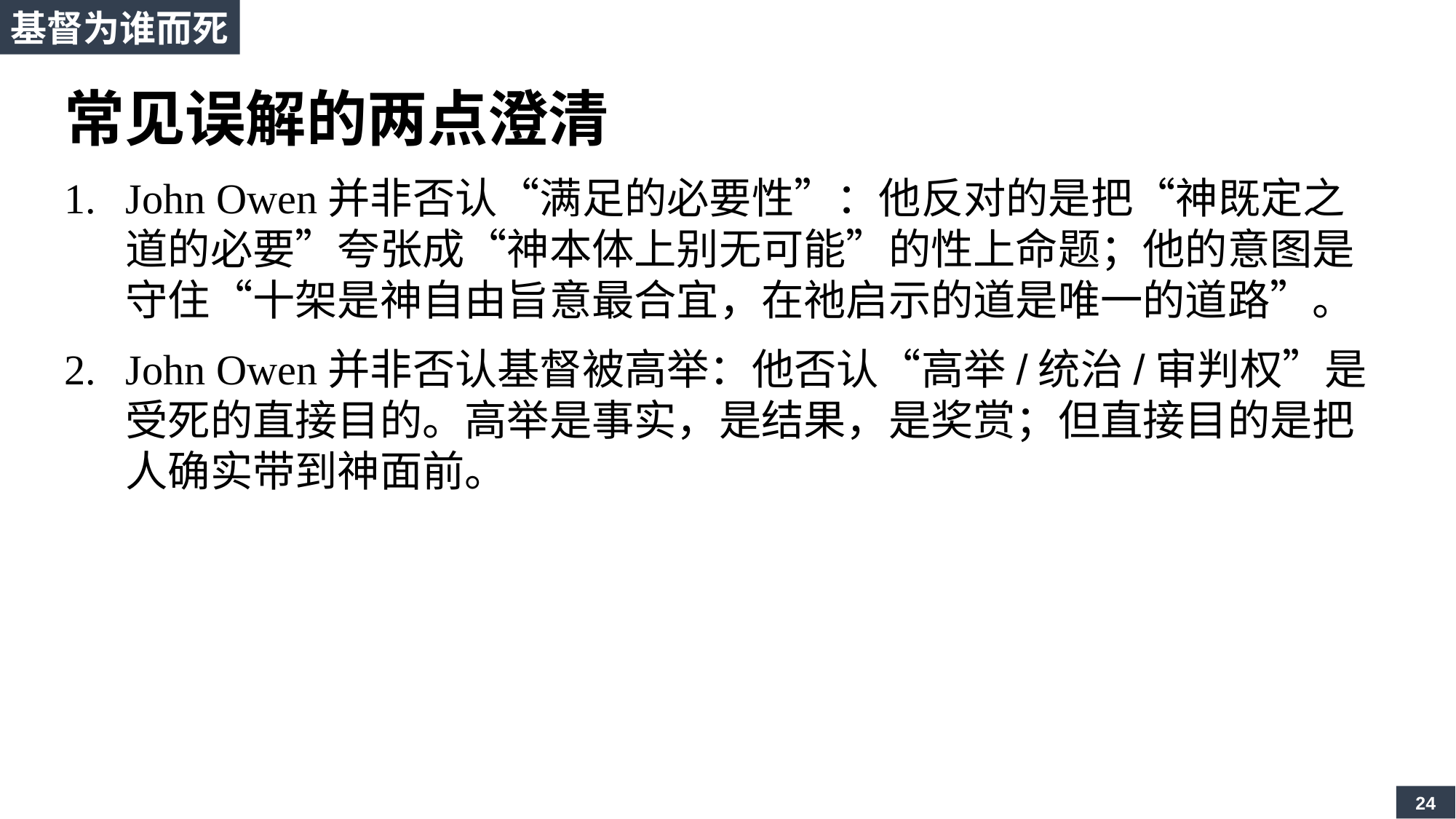

基督为谁而死
常见误解的两点澄清
John Owen并非否认“满足的必要性”：他反对的是把“神既定之道的必要”夸张成“神本体上别无可能”的性上命题；他的意图是守住“十架是神自由旨意最合宜，在祂启示的道是唯一的道路”。
John Owen并非否认基督被高举：他否认“高举/统治/审判权”是受死的直接目的。高举是事实，是结果，是奖赏；但直接目的是把人确实带到神面前。
24